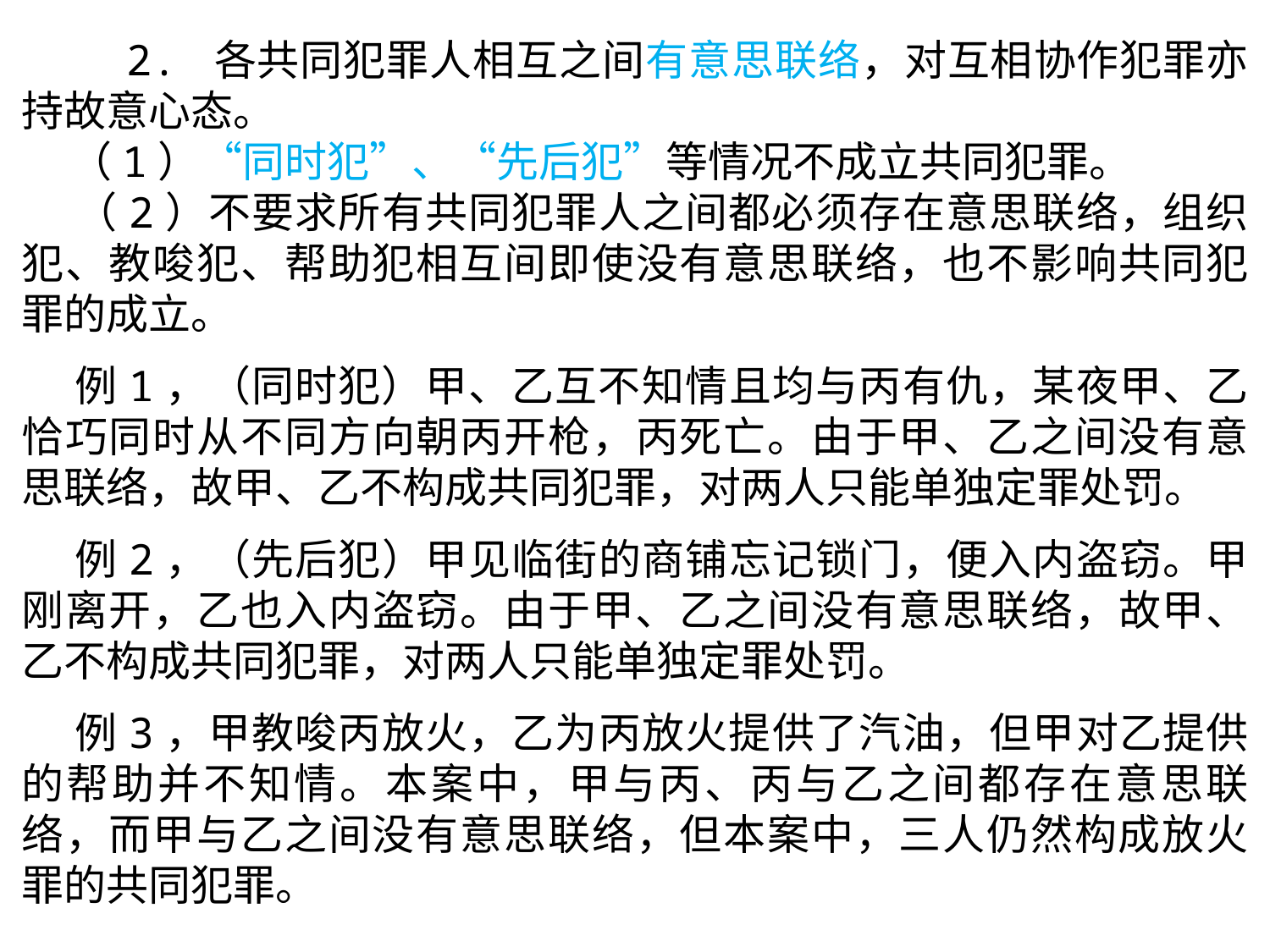

2. 各共同犯罪人相互之间有意思联络，对互相协作犯罪亦持故意心态。
    （1）“同时犯”、“先后犯”等情况不成立共同犯罪。
    （2）不要求所有共同犯罪人之间都必须存在意思联络，组织犯、教唆犯、帮助犯相互间即使没有意思联络，也不影响共同犯罪的成立。

    例1，（同时犯）甲、乙互不知情且均与丙有仇，某夜甲、乙恰巧同时从不同方向朝丙开枪，丙死亡。由于甲、乙之间没有意思联络，故甲、乙不构成共同犯罪，对两人只能单独定罪处罚。

    例2，（先后犯）甲见临街的商铺忘记锁门，便入内盗窃。甲刚离开，乙也入内盗窃。由于甲、乙之间没有意思联络，故甲、乙不构成共同犯罪，对两人只能单独定罪处罚。

    例3，甲教唆丙放火，乙为丙放火提供了汽油，但甲对乙提供的帮助并不知情。本案中，甲与丙、丙与乙之间都存在意思联络，而甲与乙之间没有意思联络，但本案中，三人仍然构成放火罪的共同犯罪。